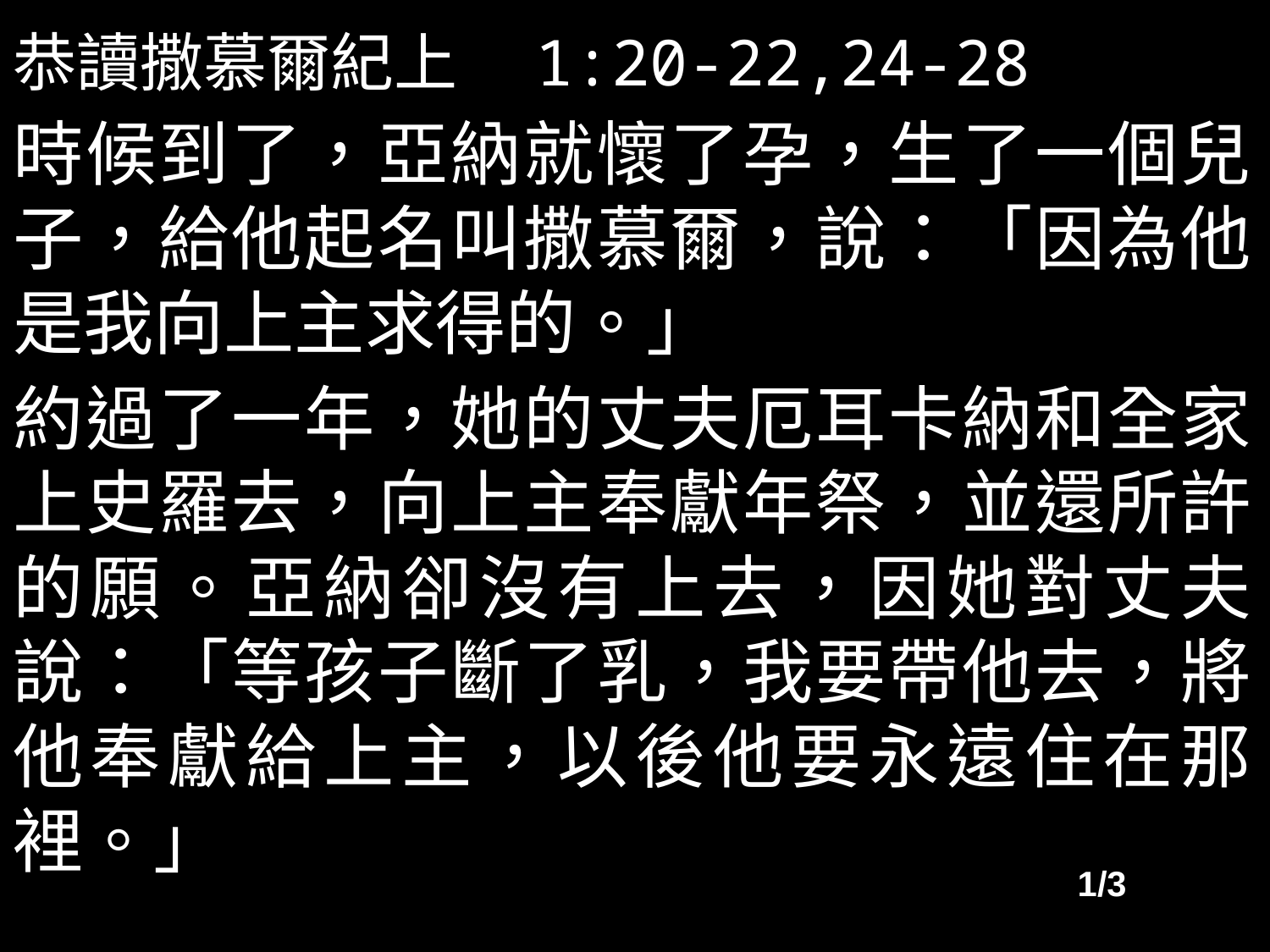

恭讀撒慕爾紀上　1:20-22,24-28
時候到了，亞納就懷了孕，生了一個兒子，給他起名叫撒慕爾，說：「因為他是我向上主求得的。」
約過了一年，她的丈夫厄耳卡納和全家上史羅去，向上主奉獻年祭，並還所許的願。亞納卻沒有上去，因她對丈夫說：「等孩子斷了乳，我要帶他去，將他奉獻給上主，以後他要永遠住在那裡。」
1/3